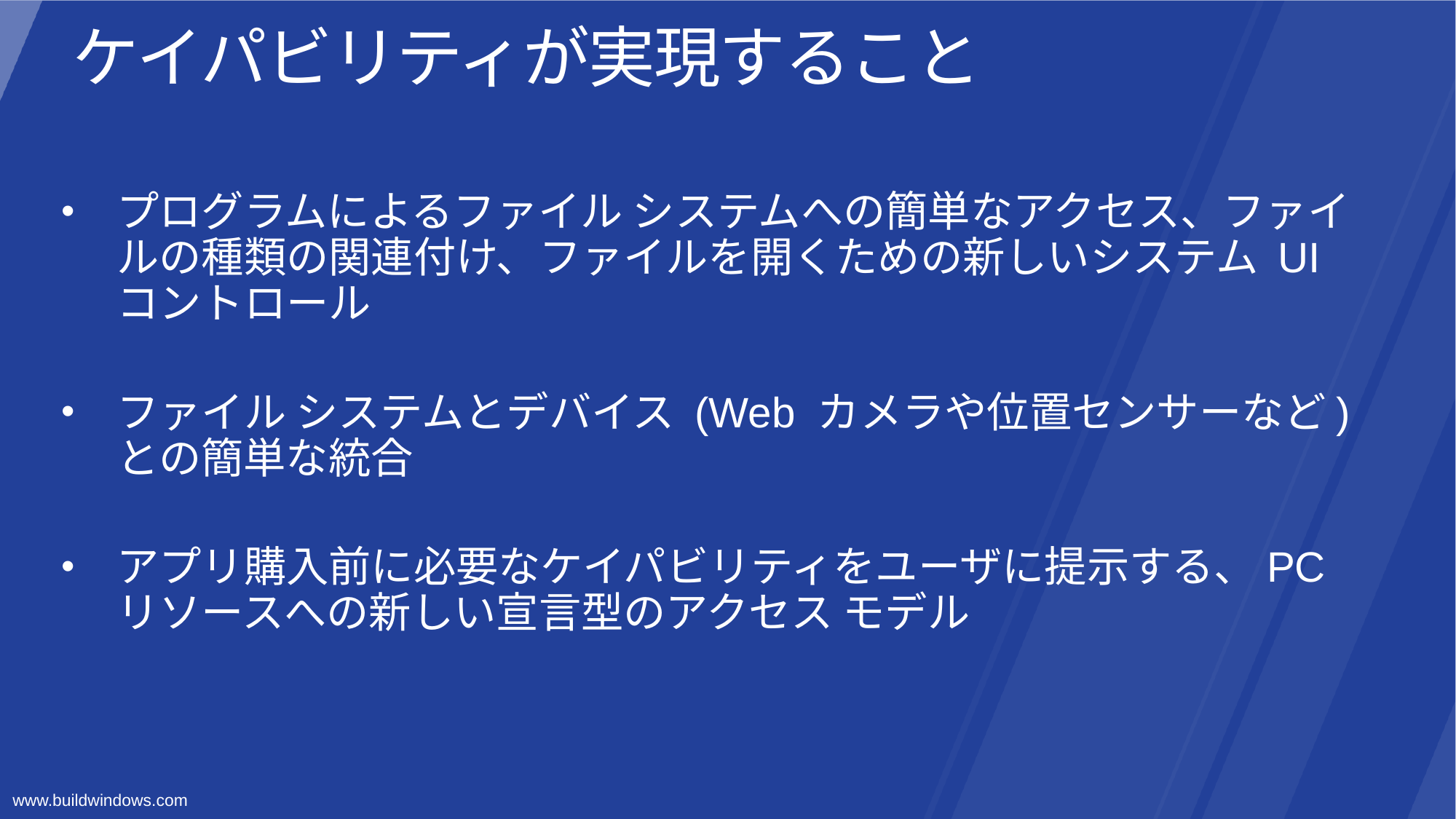

ケイパビリティが実現すること
プログラムによるファイル システムへの簡単なアクセス、ファイルの種類の関連付け、ファイルを開くための新しいシステム UI コントロール

ファイル システムとデバイス (Web カメラや位置センサーなど) との簡単な統合

アプリ購入前に必要なケイパビリティをユーザに提示する、PC リソースへの新しい宣言型のアクセス モデル